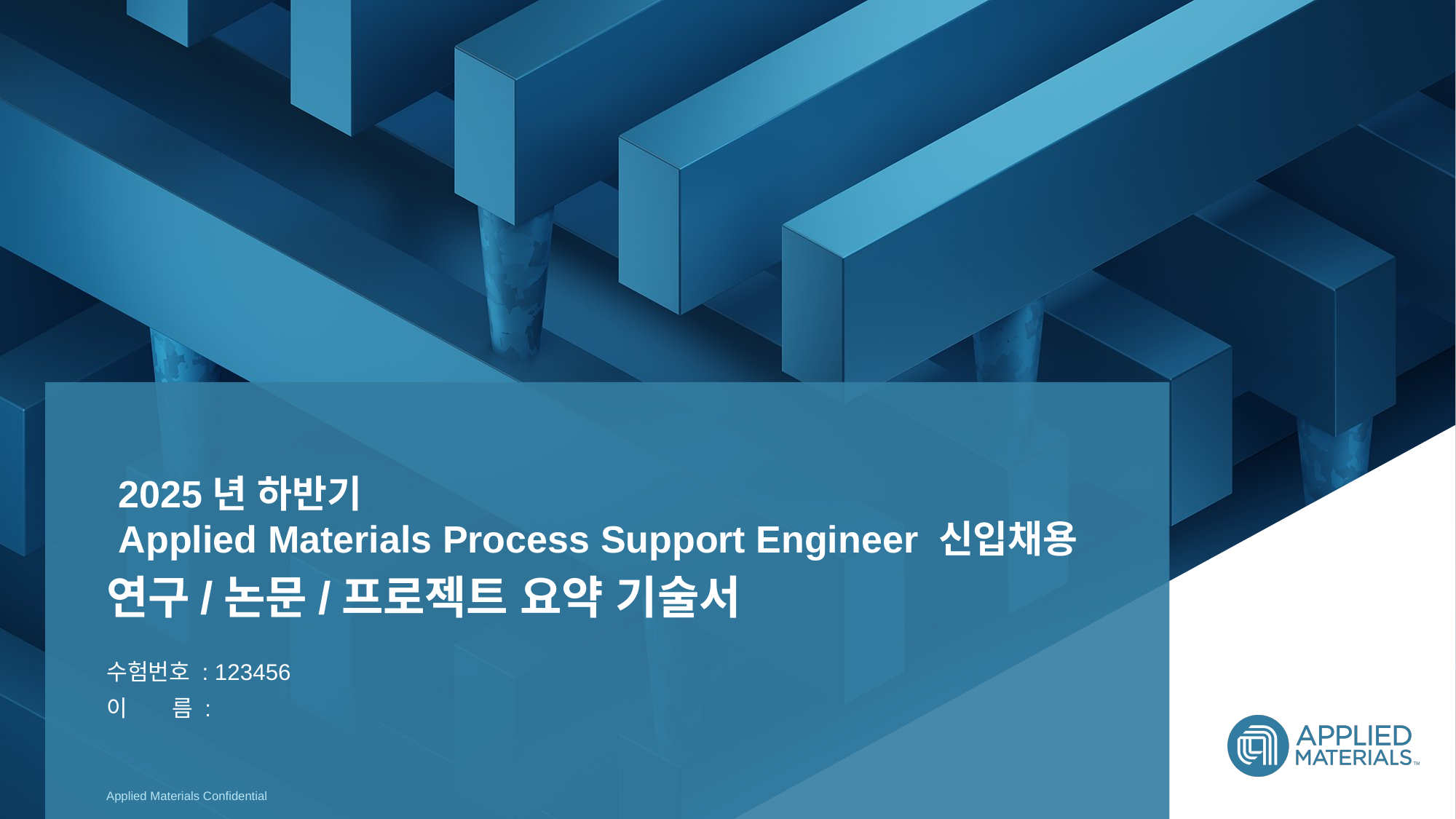

# 연구/논문/프로젝트 요약 기술서
2025년 하반기
Applied Materials Process Support Engineer 신입채용
수험번호 : 123456
이       름 :